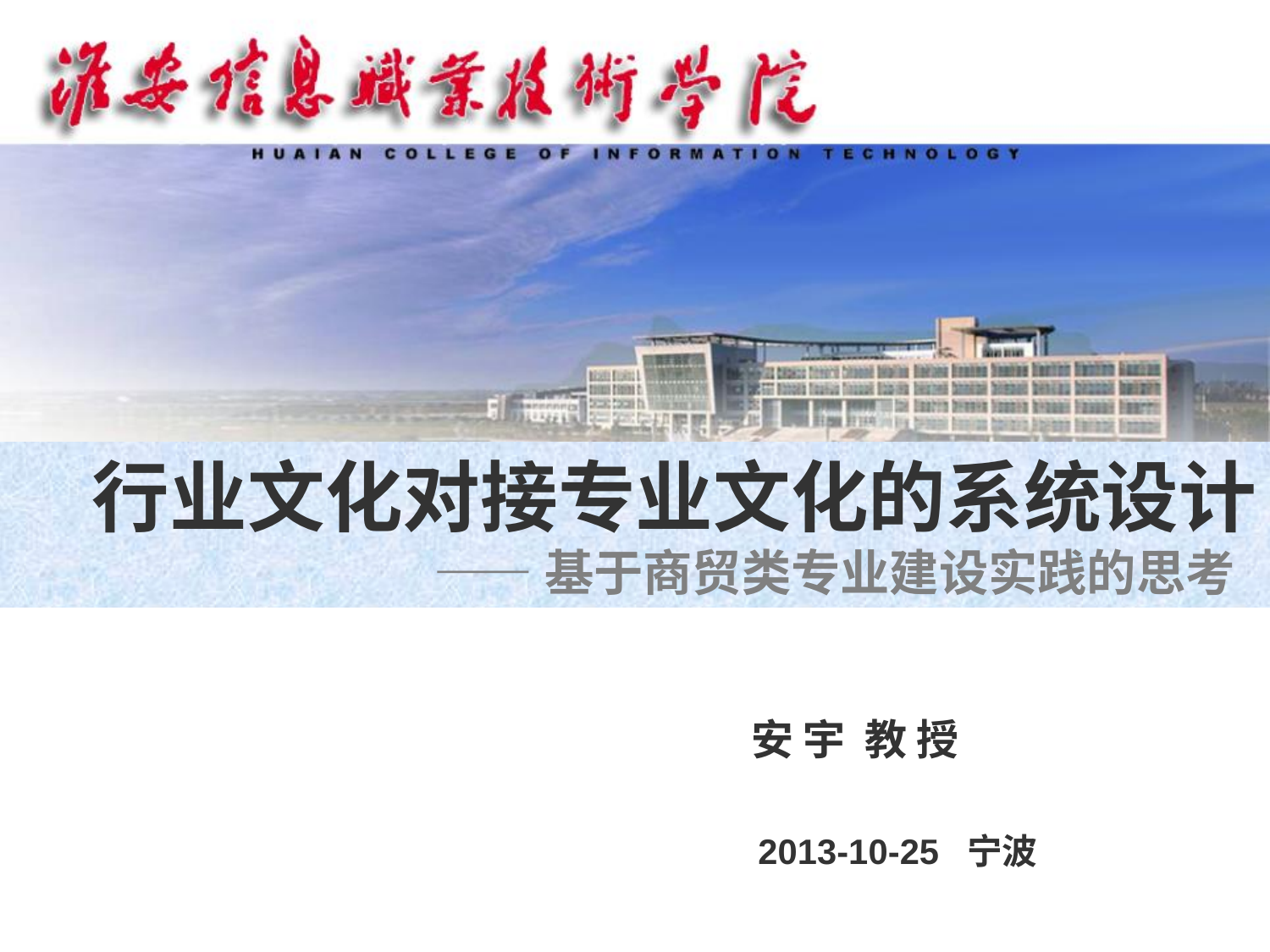

行业文化对接专业文化的系统设计
——基于商贸类专业建设实践的思考
安 宇  教 授
2013-10-25  宁波